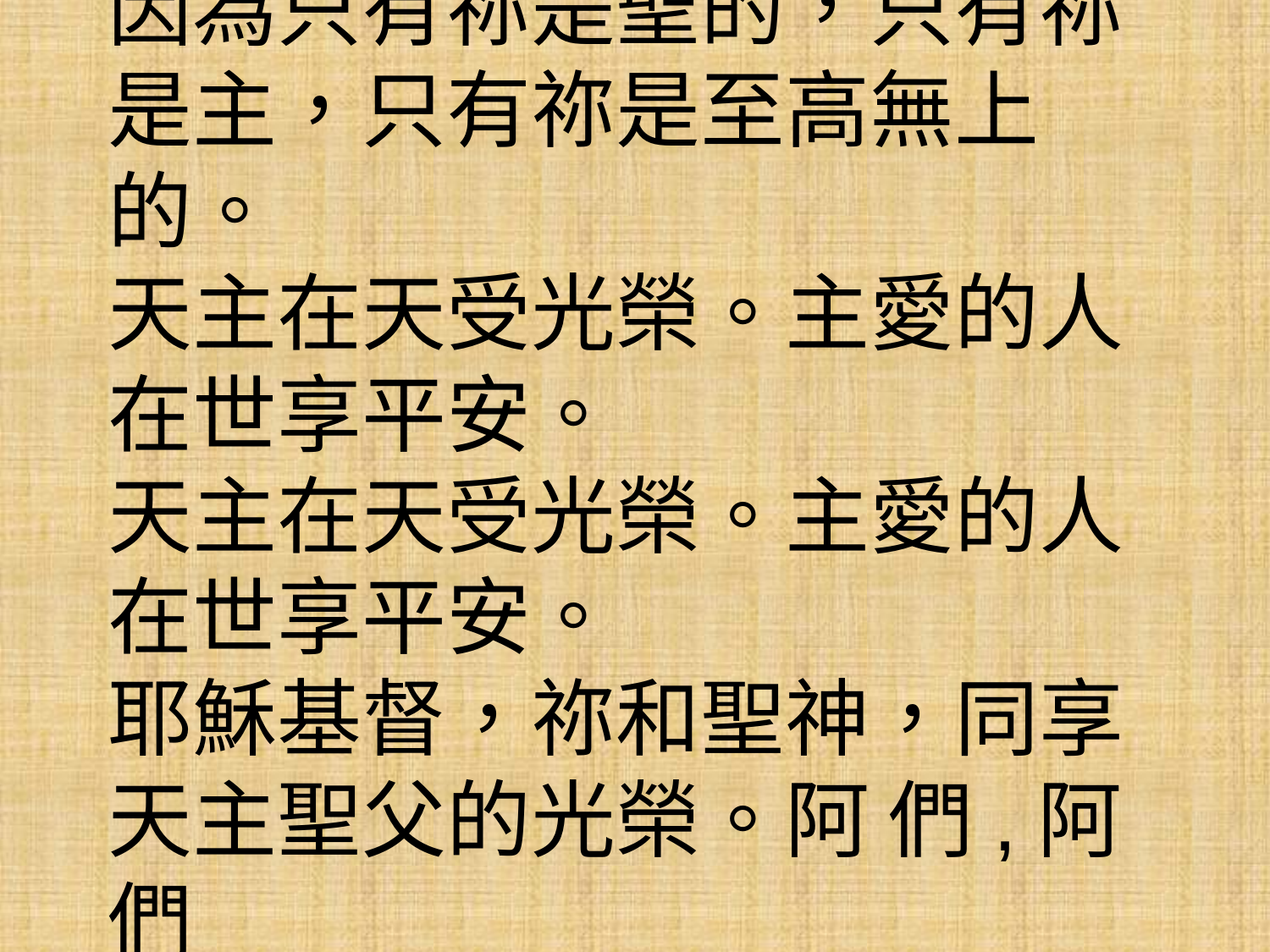

# 因為只有祢是聖的，只有祢是主，只有祢是至高無上的。 天主在天受光榮。主愛的人在世享平安。 天主在天受光榮。主愛的人在世享平安。 耶穌基督，祢和聖神，同享天主聖父的光榮。阿 們,阿 們